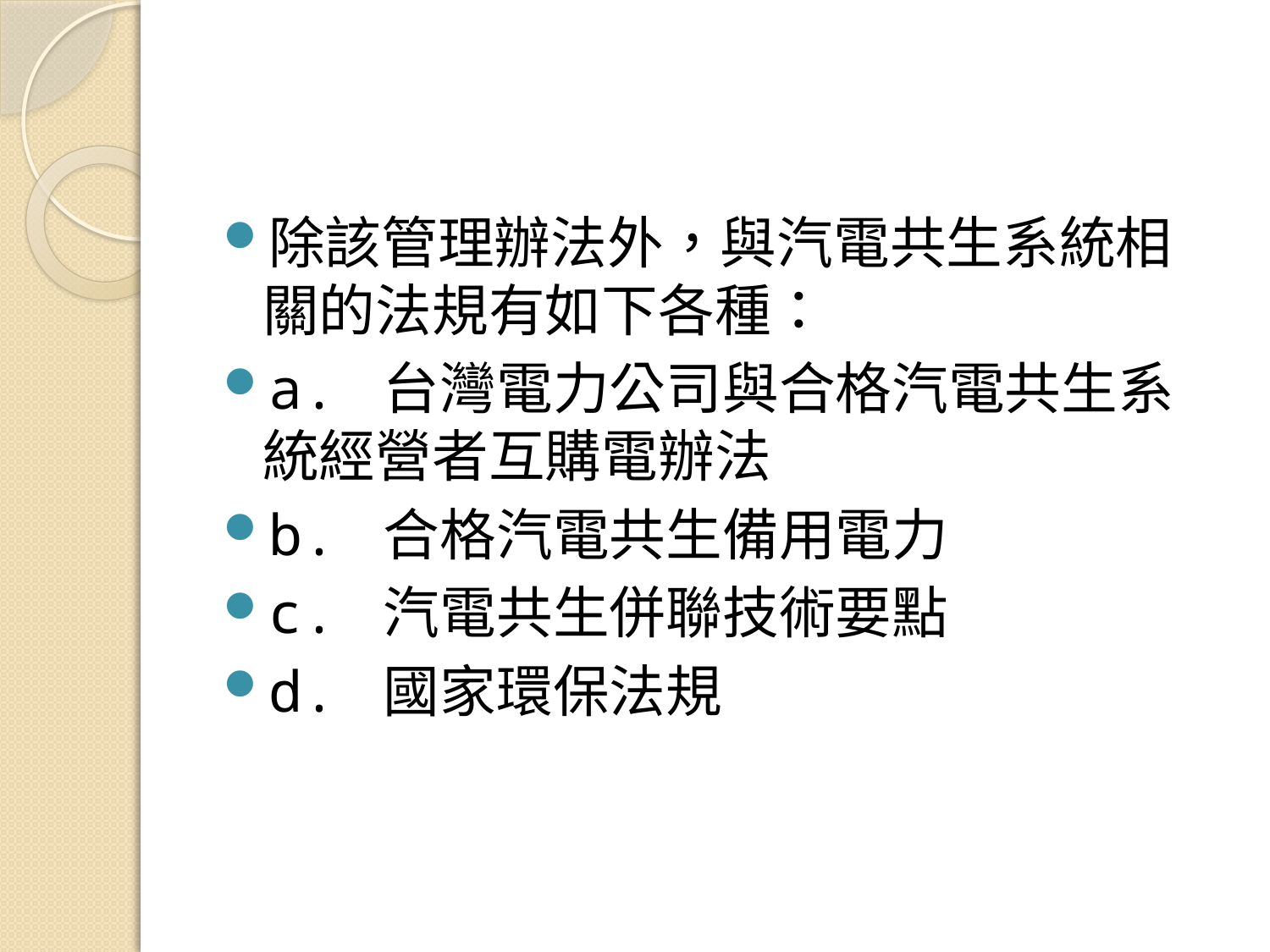

#
除該管理辦法外，與汽電共生系統相關的法規有如下各種：
a. 台灣電力公司與合格汽電共生系統經營者互購電辦法
b. 合格汽電共生備用電力
c. 汽電共生併聯技術要點
d. 國家環保法規